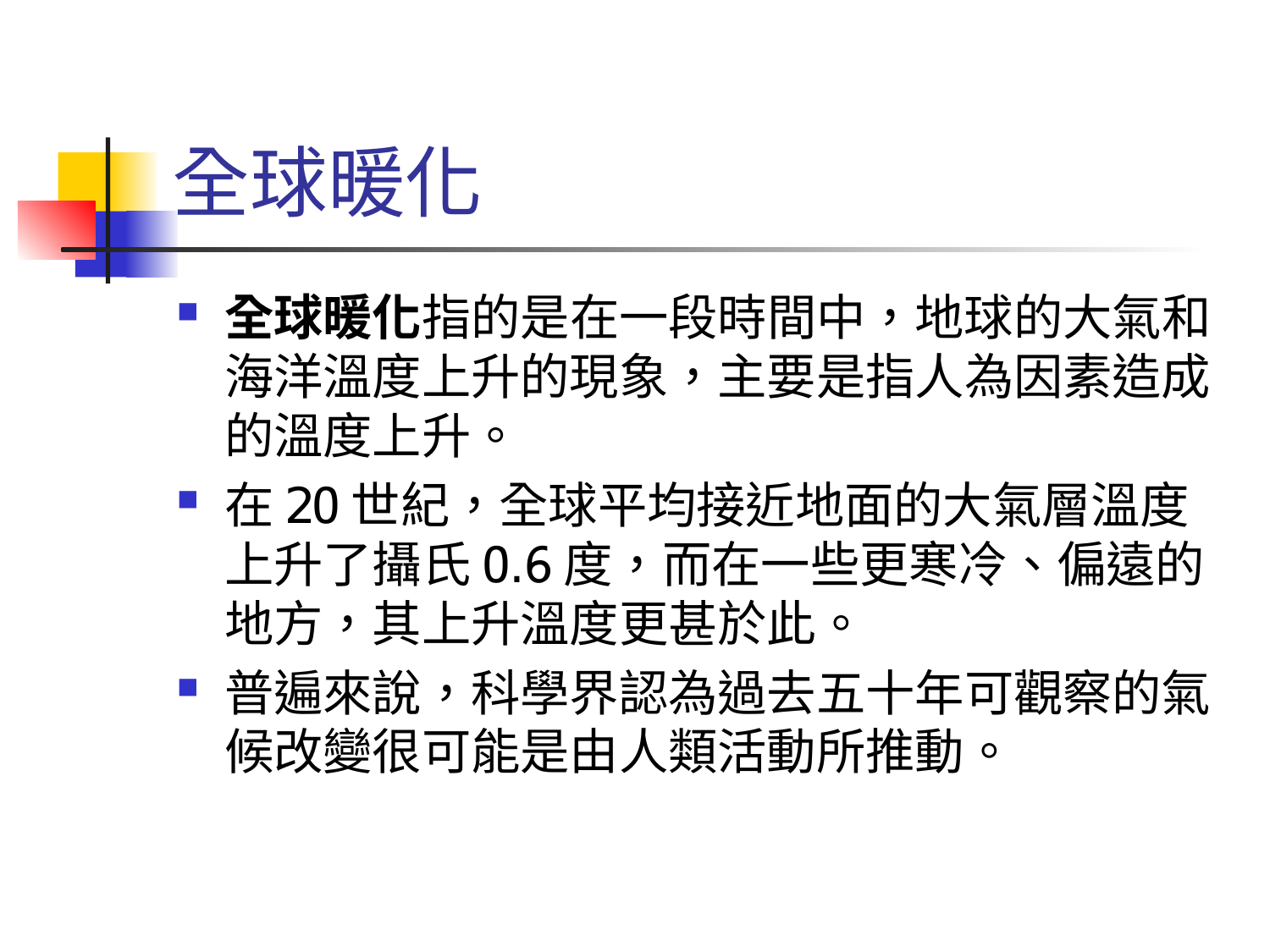

# 全球暖化
全球暖化指的是在一段時間中，地球的大氣和海洋溫度上升的現象，主要是指人為因素造成的溫度上升。
在20世紀，全球平均接近地面的大氣層溫度上升了攝氏0.6度，而在一些更寒冷、偏遠的地方，其上升溫度更甚於此。
普遍來說，科學界認為過去五十年可觀察的氣候改變很可能是由人類活動所推動。